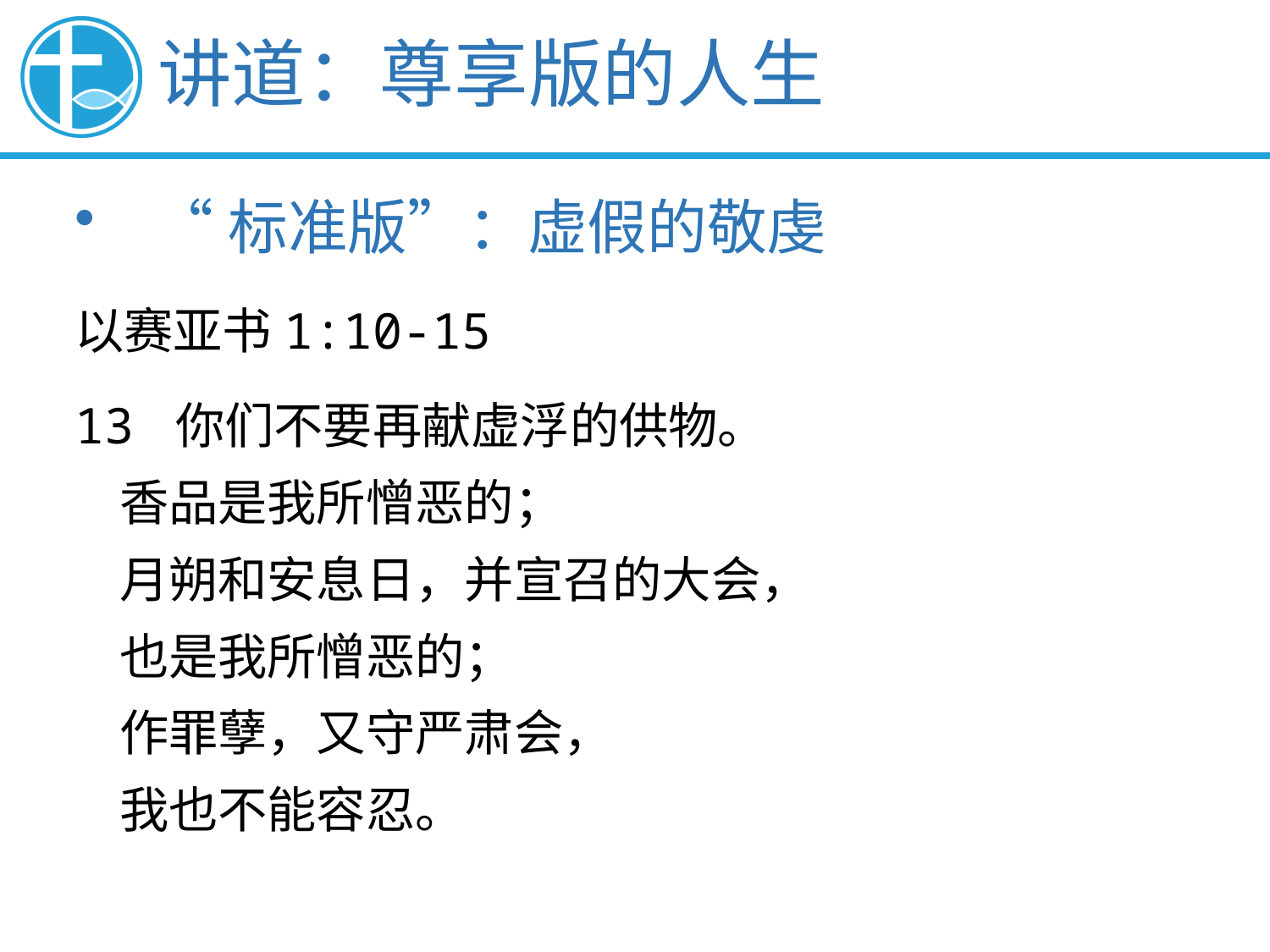

讲道：尊享版的人生
“标准版”：虚假的敬虔
以赛亚书1:10-15
13 你们不要再献虚浮的供物。
   香品是我所憎恶的；
   月朔和安息日，并宣召的大会，
   也是我所憎恶的；
   作罪孽，又守严肃会，
   我也不能容忍。